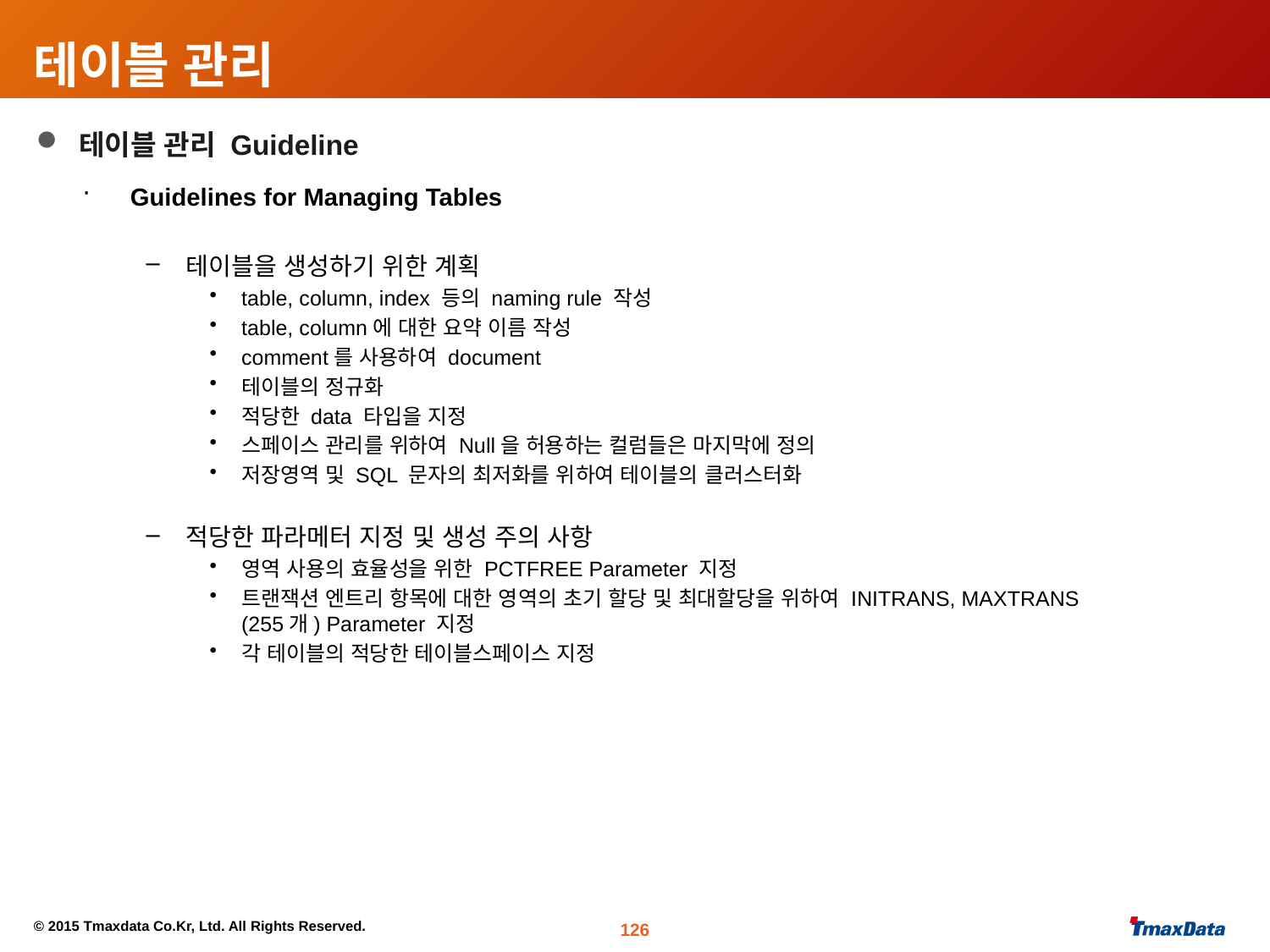

# 테이블 관리
 테이블 관리 Guideline
Guidelines for Managing Tables

테이블을 생성하기 위한 계획
table, column, index 등의 naming rule 작성
table, column에 대한 요약 이름 작성
comment를 사용하여 document
테이블의 정규화
적당한 data 타입을 지정
스페이스 관리를 위하여 Null을 허용하는 컬럼들은 마지막에 정의
저장영역 및 SQL 문자의 최저화를 위하여 테이블의 클러스터화

적당한 파라메터 지정 및 생성 주의 사항
영역 사용의 효율성을 위한 PCTFREE Parameter 지정
트랜잭션 엔트리 항목에 대한 영역의 초기 할당 및 최대할당을 위하여 INITRANS, MAXTRANS (255개) Parameter 지정
각 테이블의 적당한 테이블스페이스 지정